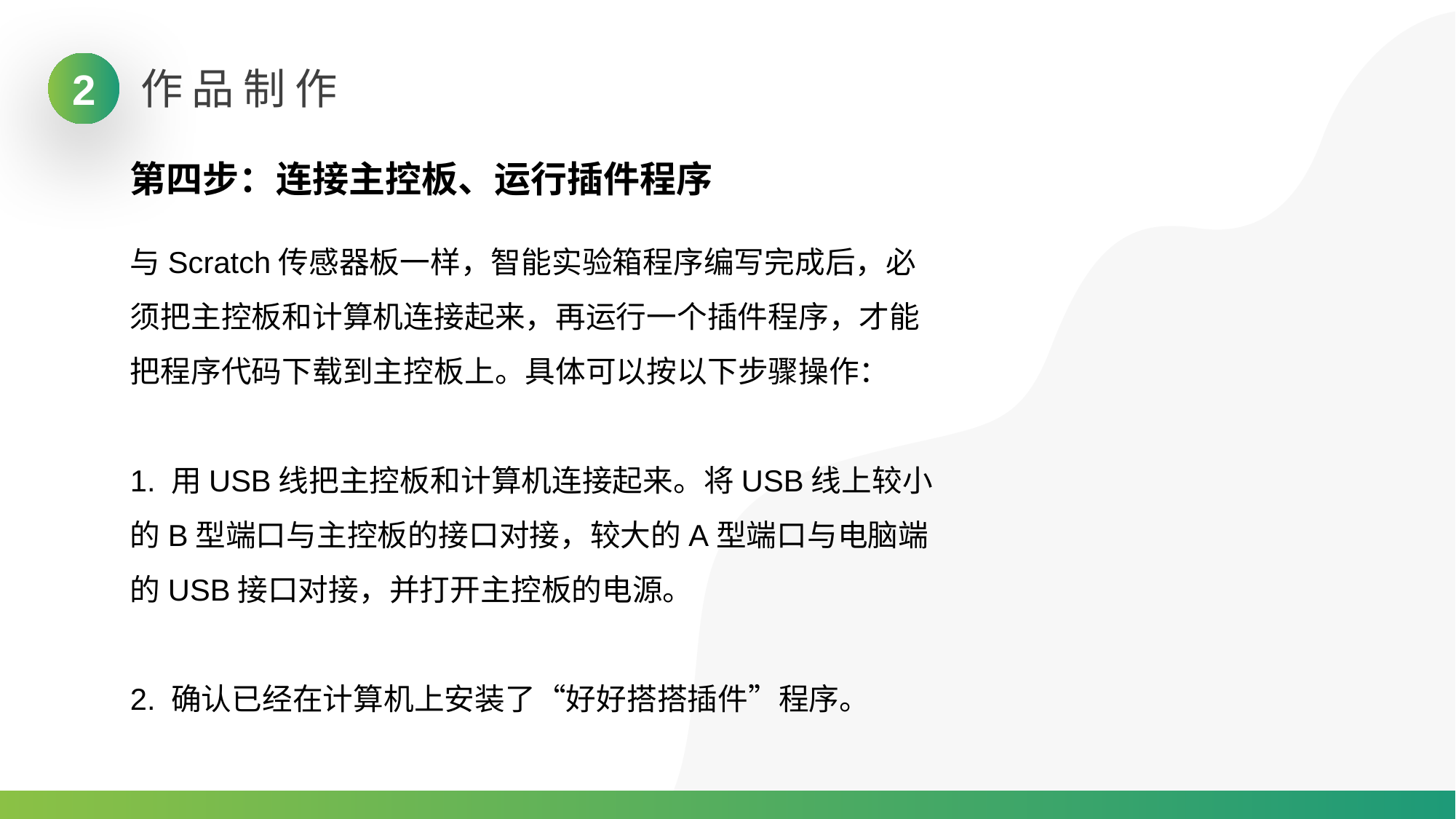

2
作品制作
第四步：连接主控板、运行插件程序
与Scratch传感器板一样，智能实验箱程序编写完成后，必须把主控板和计算机连接起来，再运行一个插件程序，才能把程序代码下载到主控板上。具体可以按以下步骤操作：

1. 用USB线把主控板和计算机连接起来。将USB线上较小的B型端口与主控板的接口对接，较大的A型端口与电脑端的USB接口对接，并打开主控板的电源。

2. 确认已经在计算机上安装了“好好搭搭插件”程序。
02